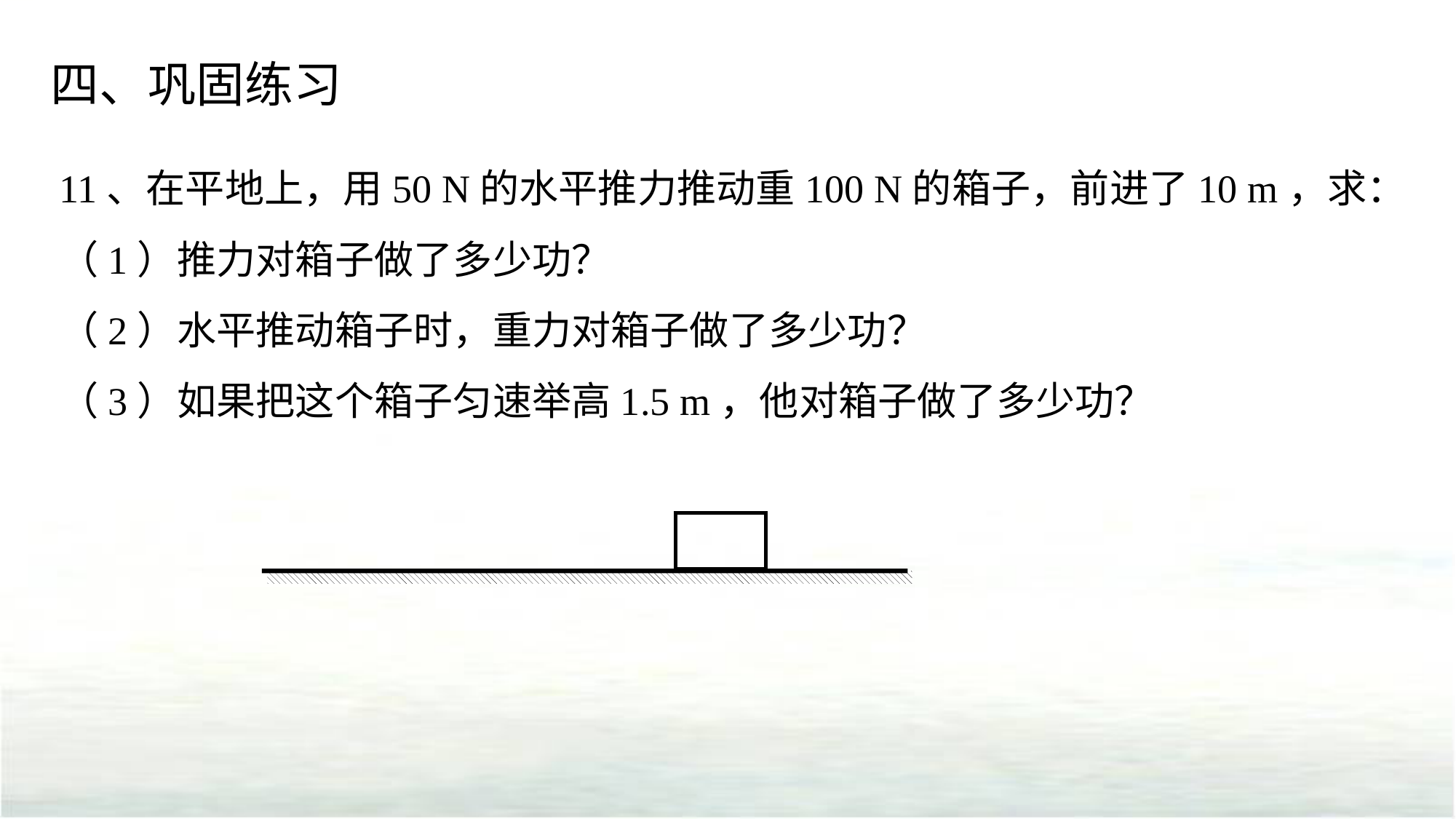

四、巩固练习
11、在平地上，用50 N的水平推力推动重100 N的箱子，前进了10 m，求：
（1）推力对箱子做了多少功？
（2）水平推动箱子时，重力对箱子做了多少功？
（3）如果把这个箱子匀速举高1.5 m，他对箱子做了多少功？